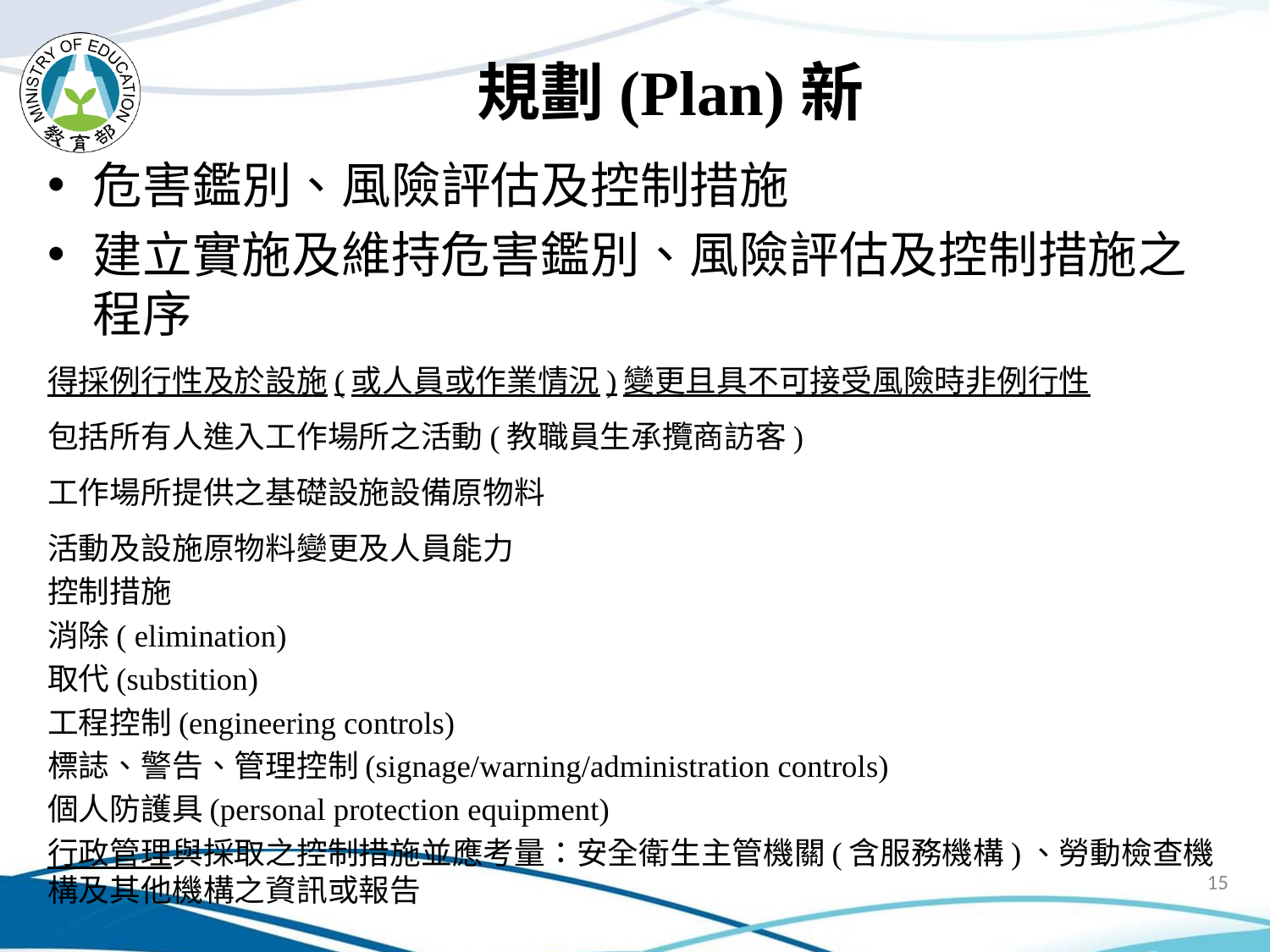

# 規劃(Plan)新
危害鑑別、風險評估及控制措施
建立實施及維持危害鑑別、風險評估及控制措施之程序
得採例行性及於設施(或人員或作業情況)變更且具不可接受風險時非例行性
包括所有人進入工作場所之活動(教職員生承攬商訪客)
工作場所提供之基礎設施設備原物料
活動及設施原物料變更及人員能力
控制措施
消除( elimination)
取代(substition)
工程控制(engineering controls)
標誌、警告、管理控制(signage/warning/administration controls)
個人防護具(personal protection equipment)
行政管理與採取之控制措施並應考量：安全衛生主管機關(含服務機構)、勞動檢查機構及其他機構之資訊或報告

15